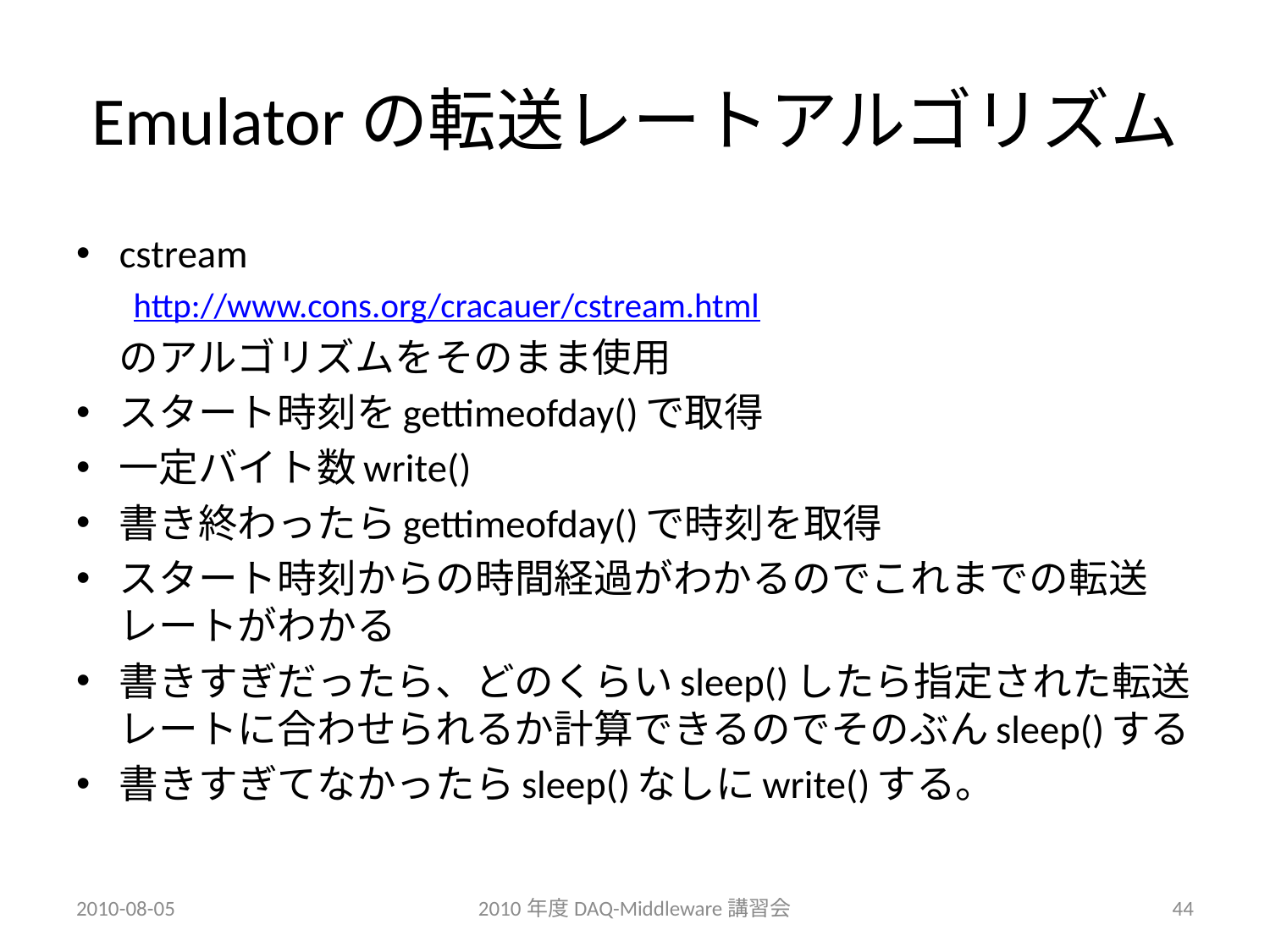

# Emulatorの転送レートアルゴリズム
cstream
http://www.cons.org/cracauer/cstream.html
	のアルゴリズムをそのまま使用
スタート時刻をgettimeofday()で取得
一定バイト数write()
書き終わったらgettimeofday()で時刻を取得
スタート時刻からの時間経過がわかるのでこれまでの転送レートがわかる
書きすぎだったら、どのくらいsleep()したら指定された転送レートに合わせられるか計算できるのでそのぶんsleep()する
書きすぎてなかったらsleep()なしにwrite()する。

2010-08-05
2010年度DAQ-Middleware講習会
44